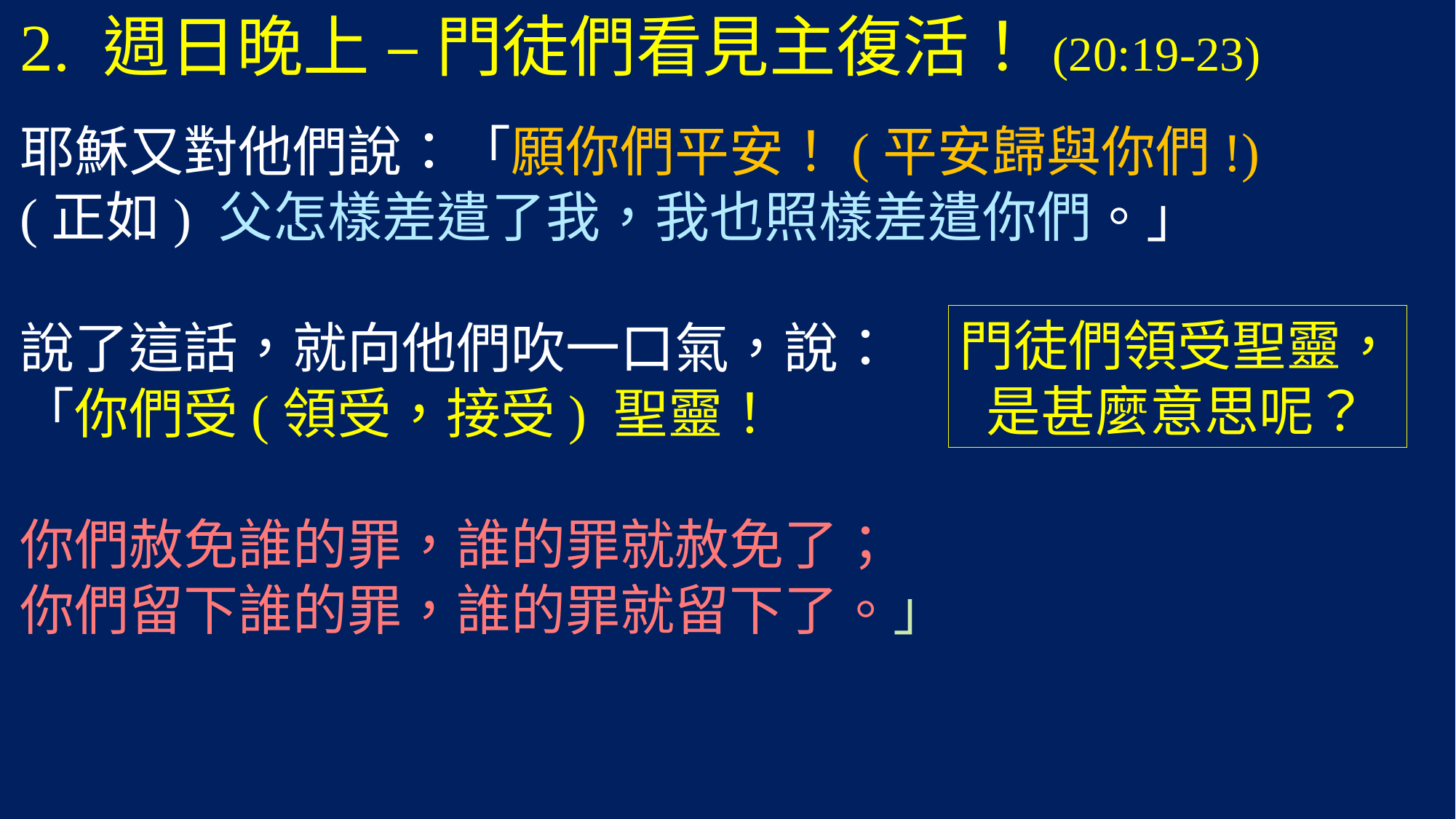

2. 週日晚上 – 門徒們看見主復活！(20:19-23)

耶穌又對他們說：「願你們平安！(平安歸與你們!)
(正如) 父怎樣差遣了我，我也照樣差遣你們。」

說了這話，就向他們吹一口氣，說：
「你們受(領受，接受) 聖靈！

你們赦免誰的罪，誰的罪就赦免了；
你們留下誰的罪，誰的罪就留下了。」
門徒們領受聖靈，
是甚麼意思呢？
#